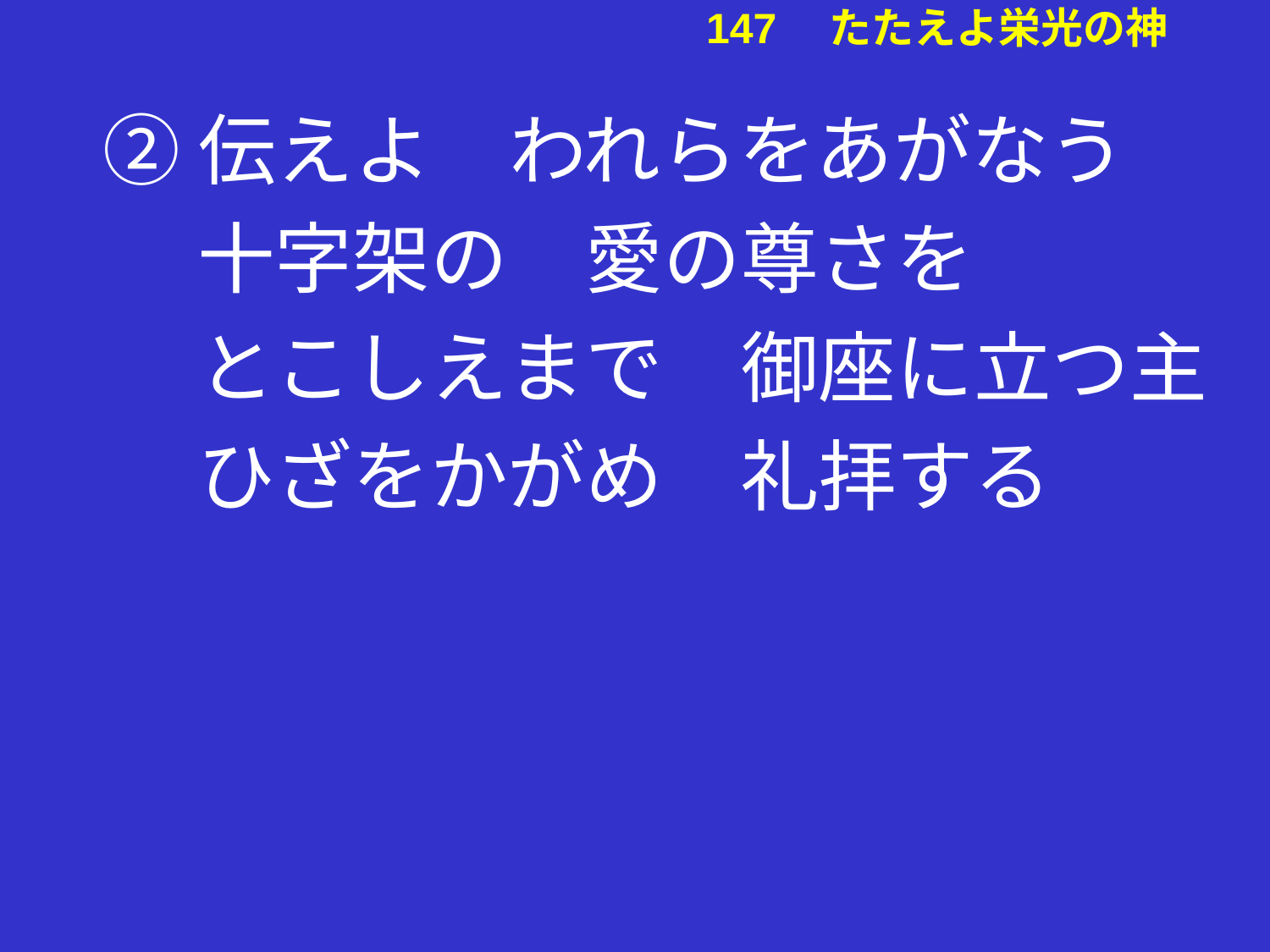

②伝えよ　われらをあがなう
　 十字架の　愛の尊さを
　 とこしえまで　御座に立つ主
　 ひざをかがめ　礼拝する
# 147　たたえよ栄光の神